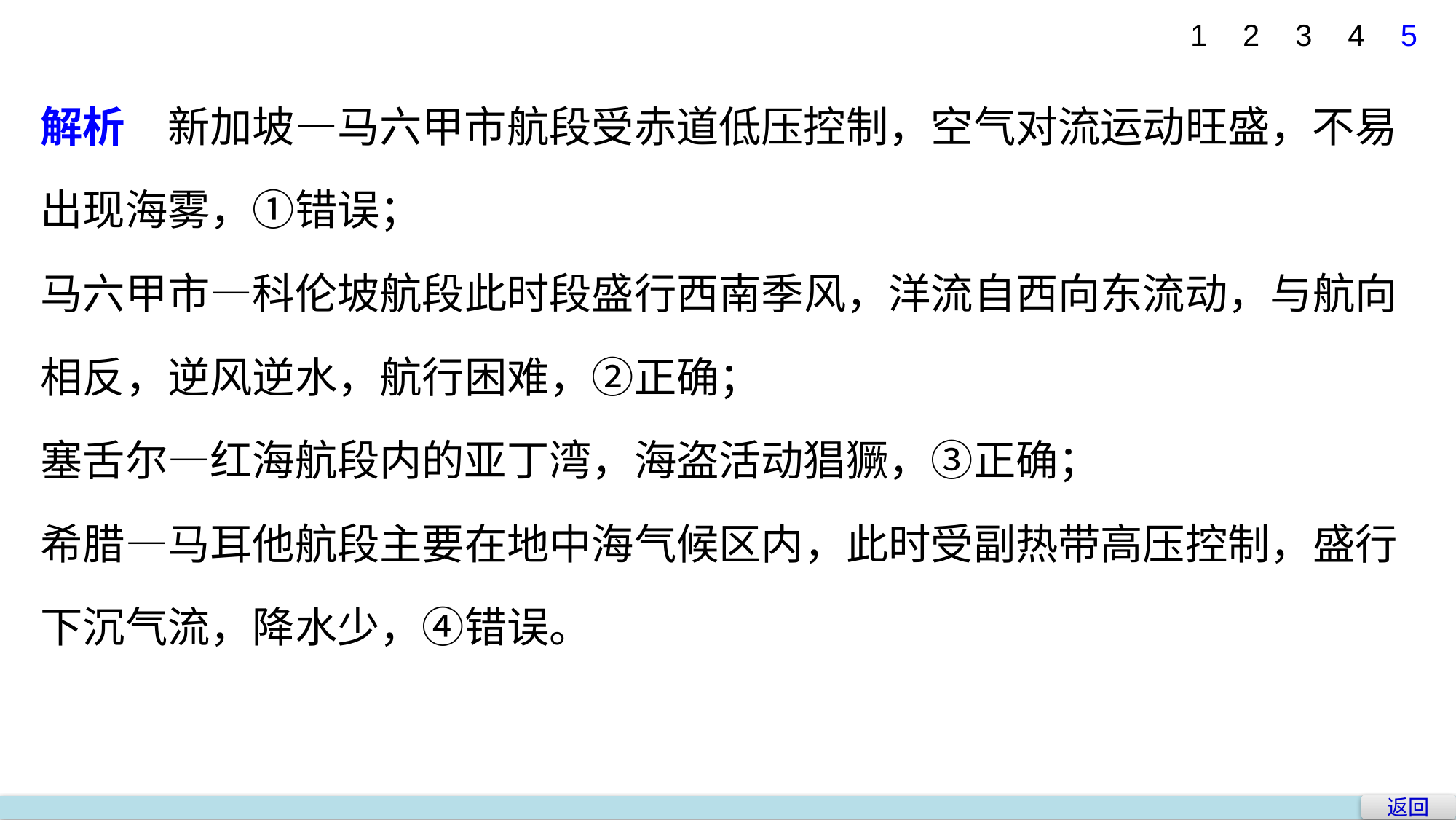

1
2
3
4
5
解析　新加坡—马六甲市航段受赤道低压控制，空气对流运动旺盛，不易出现海雾，①错误；
马六甲市—科伦坡航段此时段盛行西南季风，洋流自西向东流动，与航向相反，逆风逆水，航行困难，②正确；
塞舌尔—红海航段内的亚丁湾，海盗活动猖獗，③正确；
希腊—马耳他航段主要在地中海气候区内，此时受副热带高压控制，盛行下沉气流，降水少，④错误。
返回